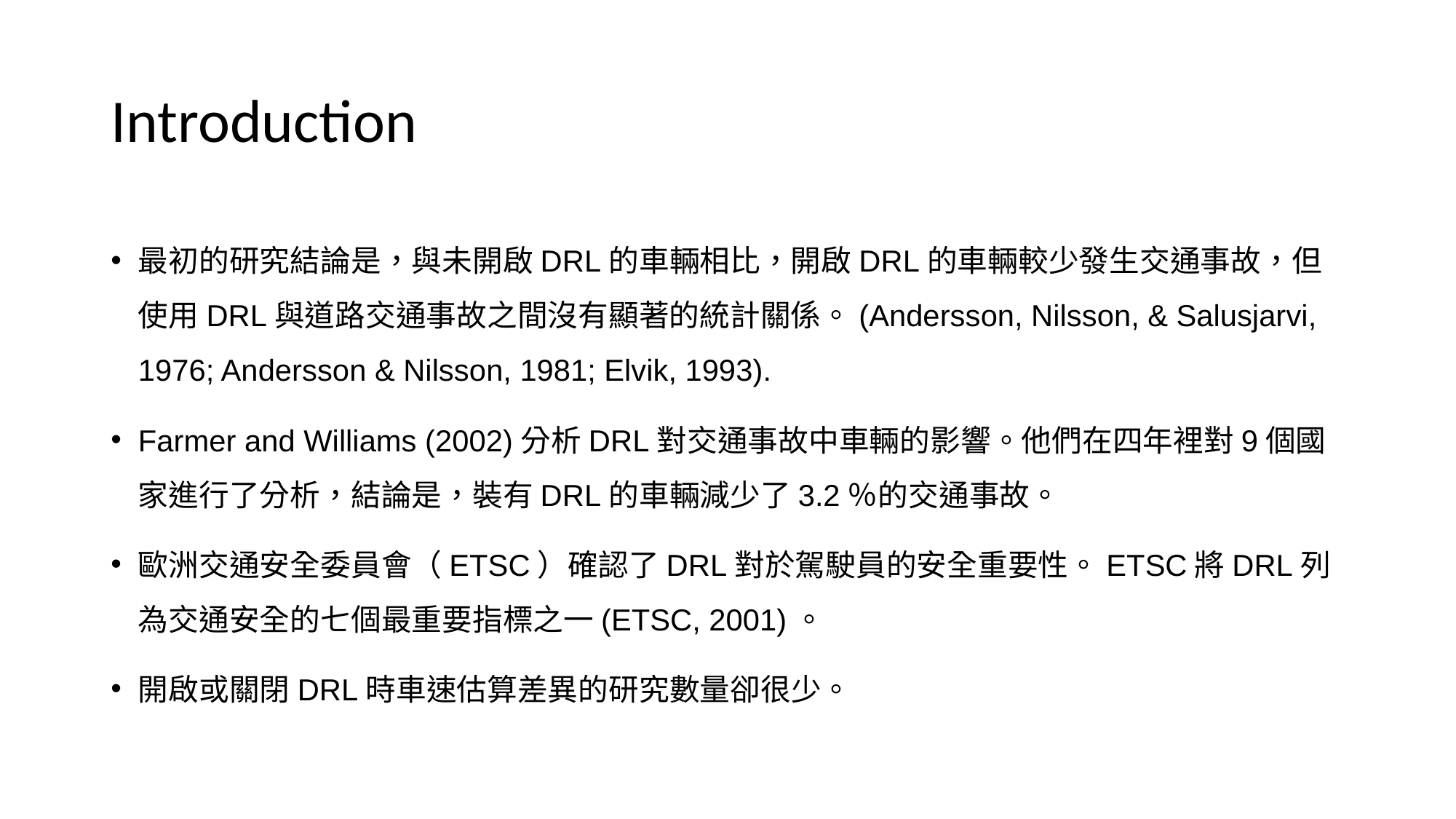

# Introduction
最初的研究結論是，與未開啟DRL的車輛相比，開啟DRL的車輛較少發生交通事故，但使用DRL與道路交通事故之間沒有顯著的統計關係。(Andersson, Nilsson, & Salusjarvi, 1976; Andersson & Nilsson, 1981; Elvik, 1993).
Farmer and Williams (2002)分析DRL對交通事故中車輛的影響。他們在四年裡對9個國家進行了分析，結論是，裝有DRL的車輛減少了3.2％的交通事故。
歐洲交通安全委員會（ETSC）確認了DRL對於駕駛員的安全重要性。ETSC將DRL列為交通安全的七個最重要指標之一(ETSC, 2001)。
開啟或關閉DRL時車速估算差異的研究數量卻很少。